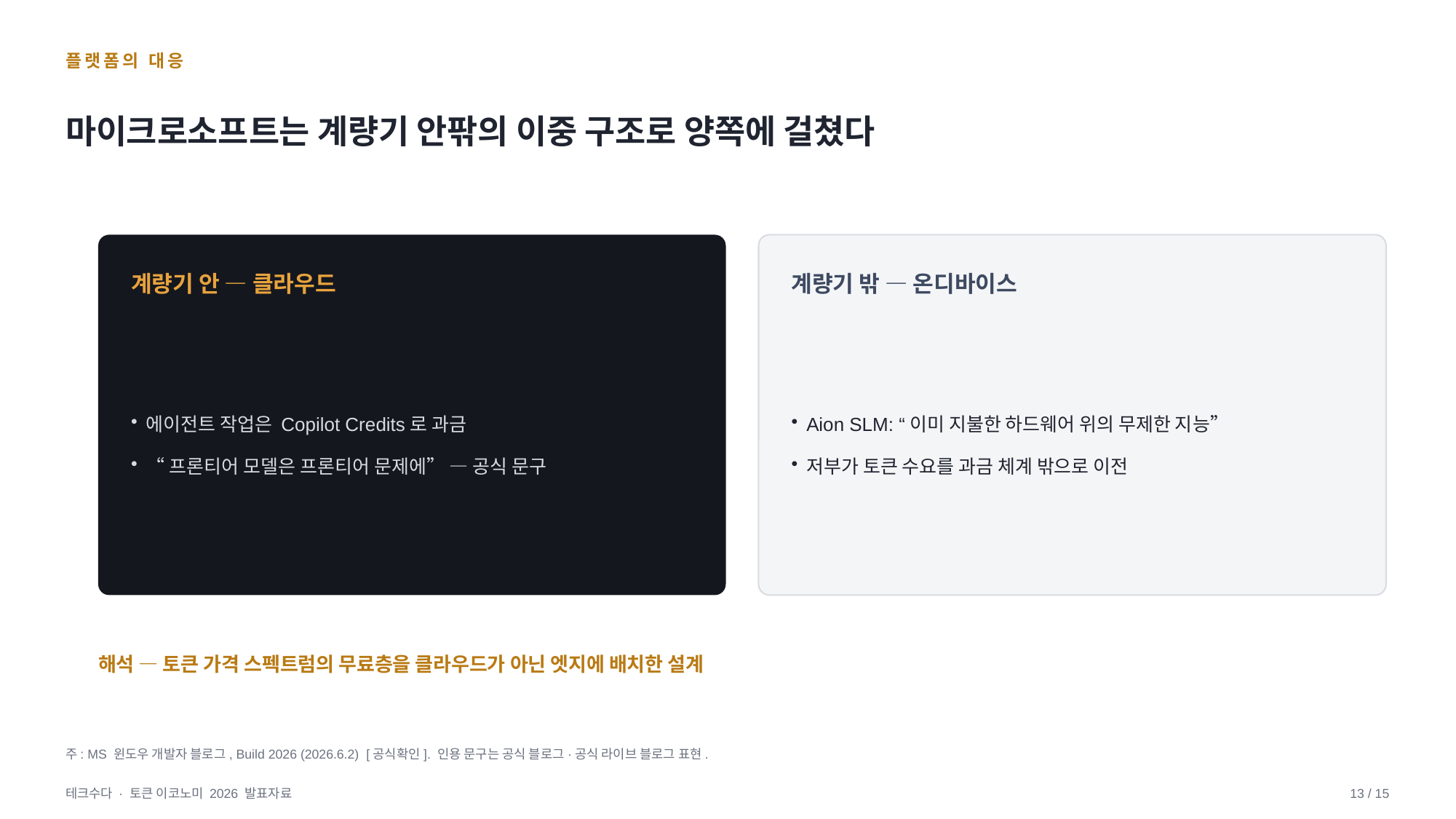

플랫폼의 대응
마이크로소프트는 계량기 안팎의 이중 구조로 양쪽에 걸쳤다

계량기 안 — 클라우드
계량기 밖 — 온디바이스
에이전트 작업은 Copilot Credits로 과금
“프론티어 모델은 프론티어 문제에” — 공식 문구
Aion SLM: “이미 지불한 하드웨어 위의 무제한 지능”
저부가 토큰 수요를 과금 체계 밖으로 이전
해석 — 토큰 가격 스펙트럼의 무료층을 클라우드가 아닌 엣지에 배치한 설계
주: MS 윈도우 개발자 블로그, Build 2026 (2026.6.2)  [공식확인]. 인용 문구는 공식 블로그·공식 라이브 블로그 표현.
테크수다 · 토큰 이코노미 2026 발표자료
13 / 15